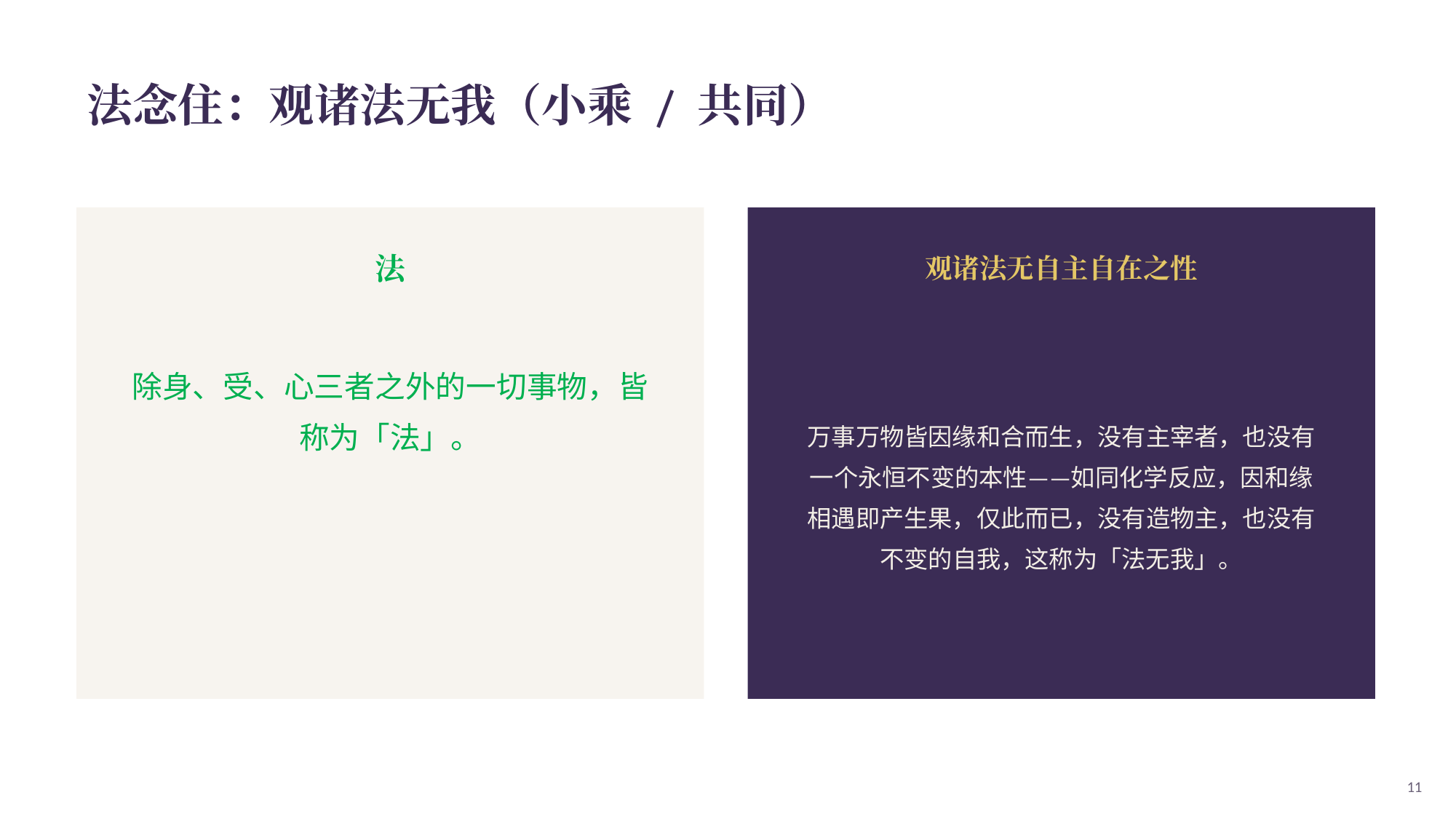

法念住：观诸法无我（小乘 / 共同）

法
观诸法无自主自在之性
除身、受、心三者之外的一切事物，皆称为「法」。
万事万物皆因缘和合而生，没有主宰者，也没有一个永恒不变的本性——如同化学反应，因和缘相遇即产生果，仅此而已，没有造物主，也没有不变的自我，这称为「法无我」。
11